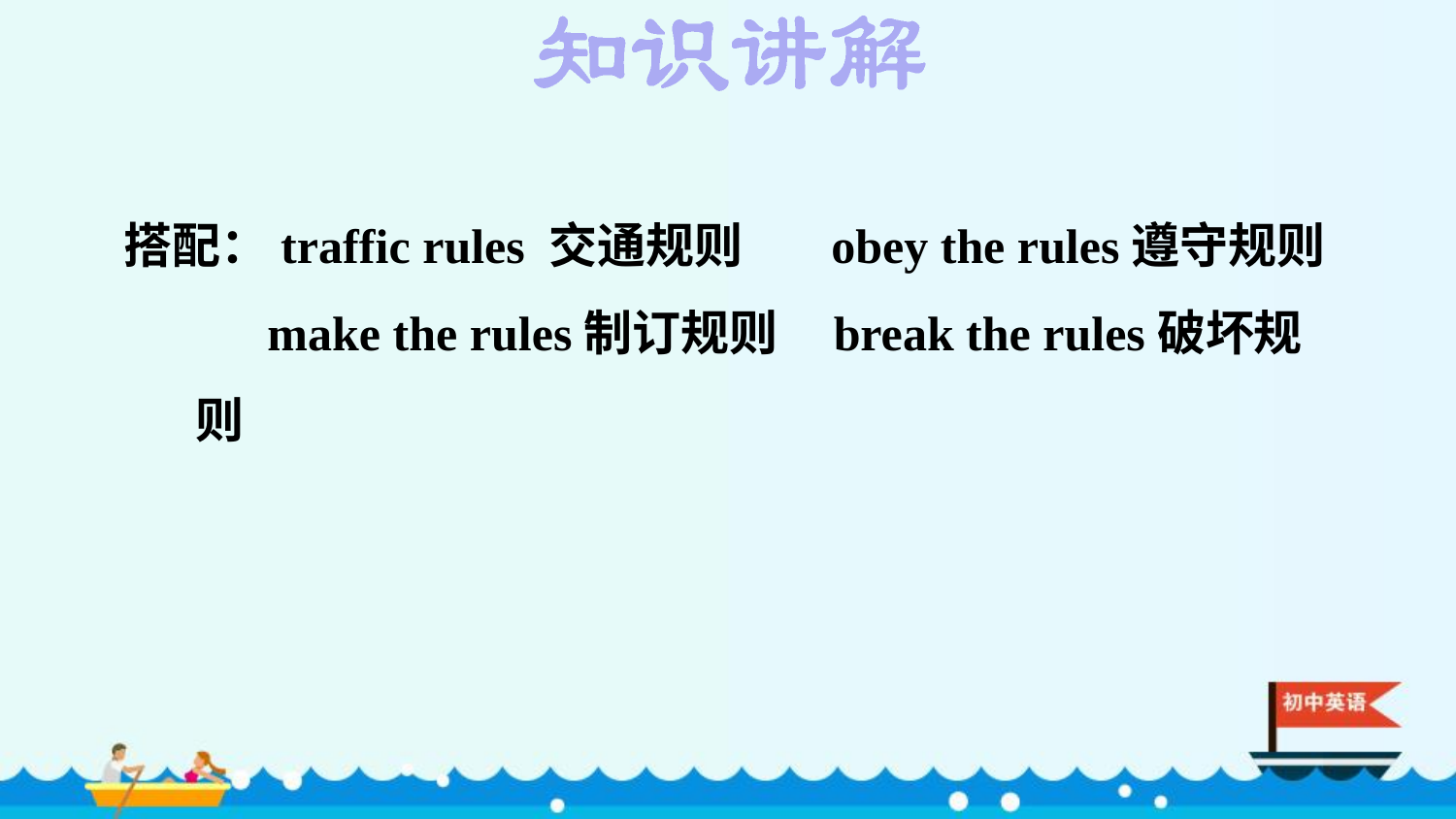

搭配：traffic rules 交通规则       obey the rules遵守规则
make the rules制订规则    break the rules破坏规则